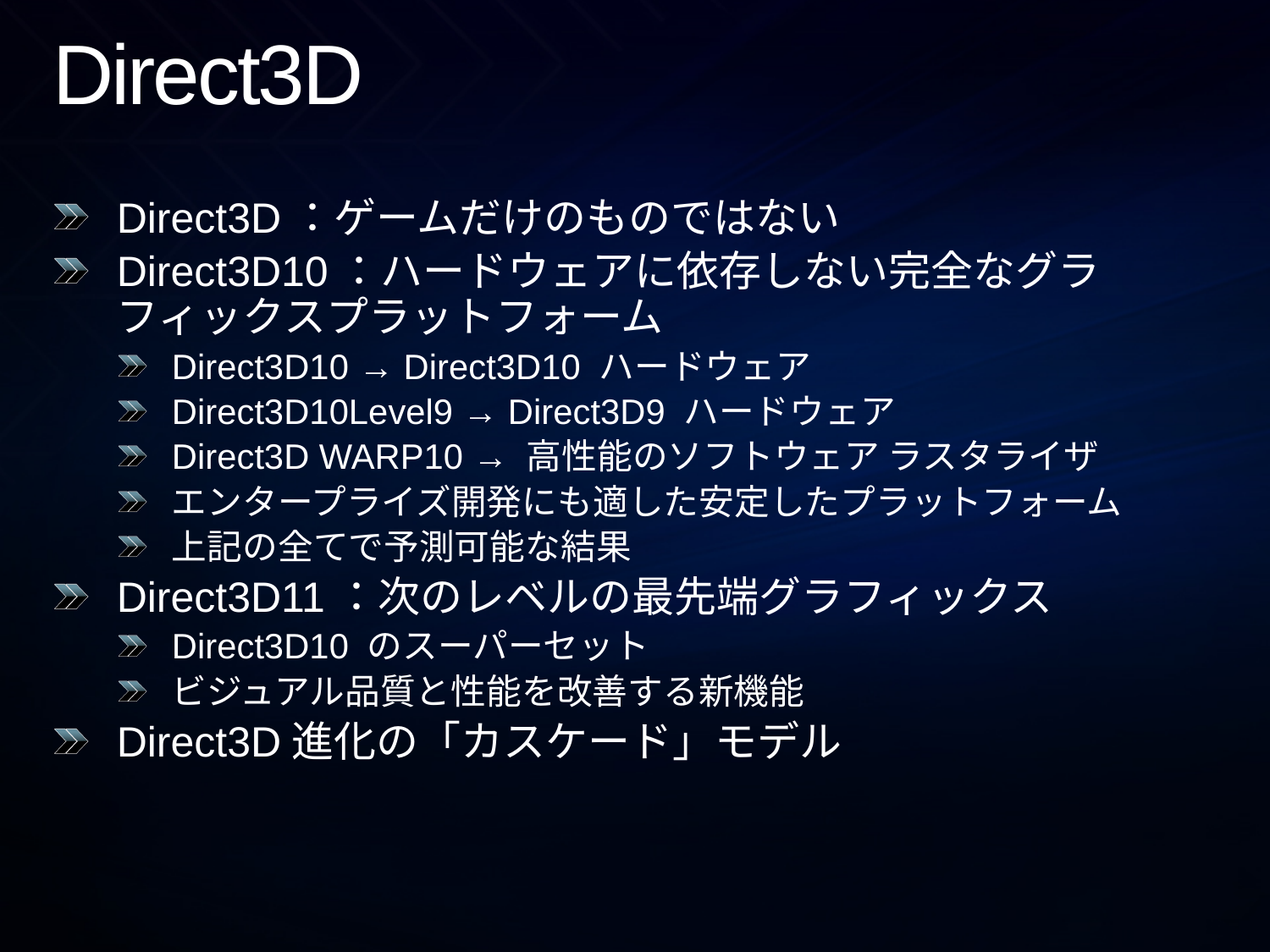

# Direct3D
Direct3D：ゲームだけのものではない
Direct3D10：ハードウェアに依存しない完全なグラフィックスプラットフォーム
Direct3D10 → Direct3D10 ハードウェア
Direct3D10Level9 → Direct3D9 ハードウェア
Direct3D WARP10 → 高性能のソフトウェア ラスタライザ
エンタープライズ開発にも適した安定したプラットフォーム
上記の全てで予測可能な結果
Direct3D11：次のレベルの最先端グラフィックス
Direct3D10 のスーパーセット
ビジュアル品質と性能を改善する新機能
Direct3D進化の「カスケード」モデル